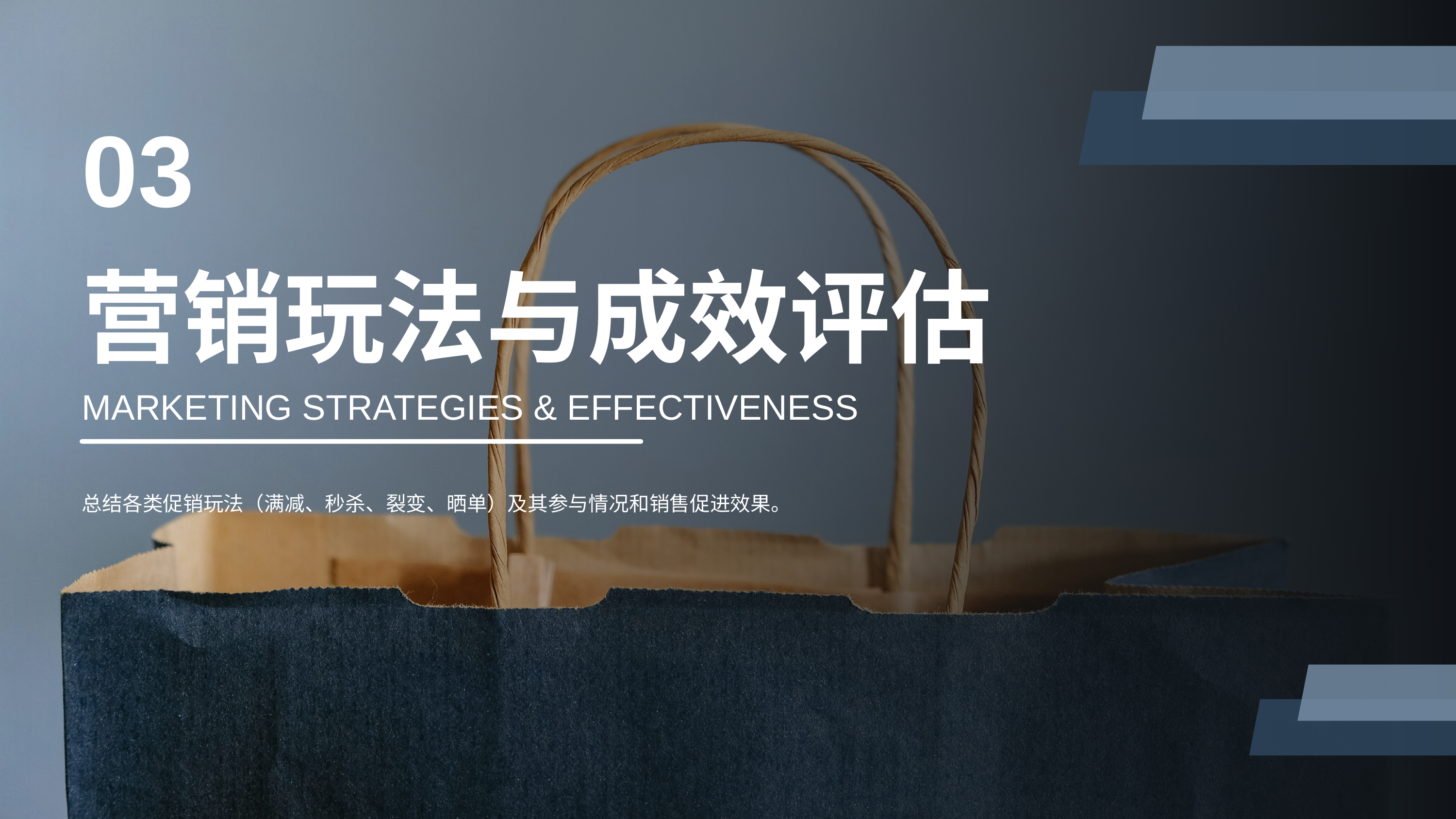

03

营销玩法与成效评估
MARKETING STRATEGIES & EFFECTIVENESS

总结各类促销玩法（满减、秒杀、裂变、晒单）及其参与情况和销售促进效果。